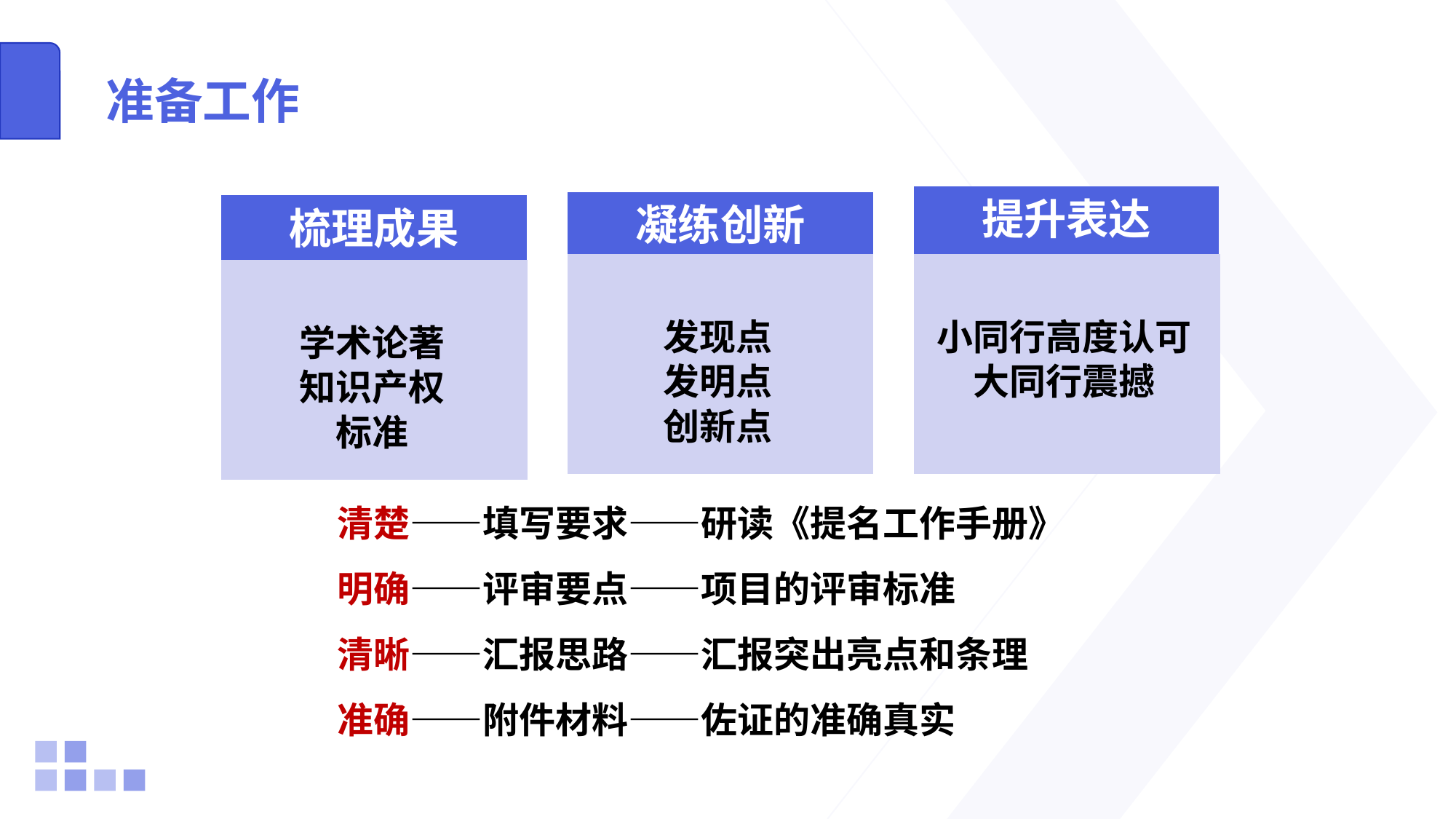

# 准备工作
提升表达
凝练创新
梳理成果

小同行高度认可
大同行震撼

发现点
发明点
创新点

学术论著
知识产权
标准
清楚——填写要求——研读《提名工作手册》
明确——评审要点——项目的评审标准
清晰——汇报思路——汇报突出亮点和条理
准确——附件材料——佐证的准确真实